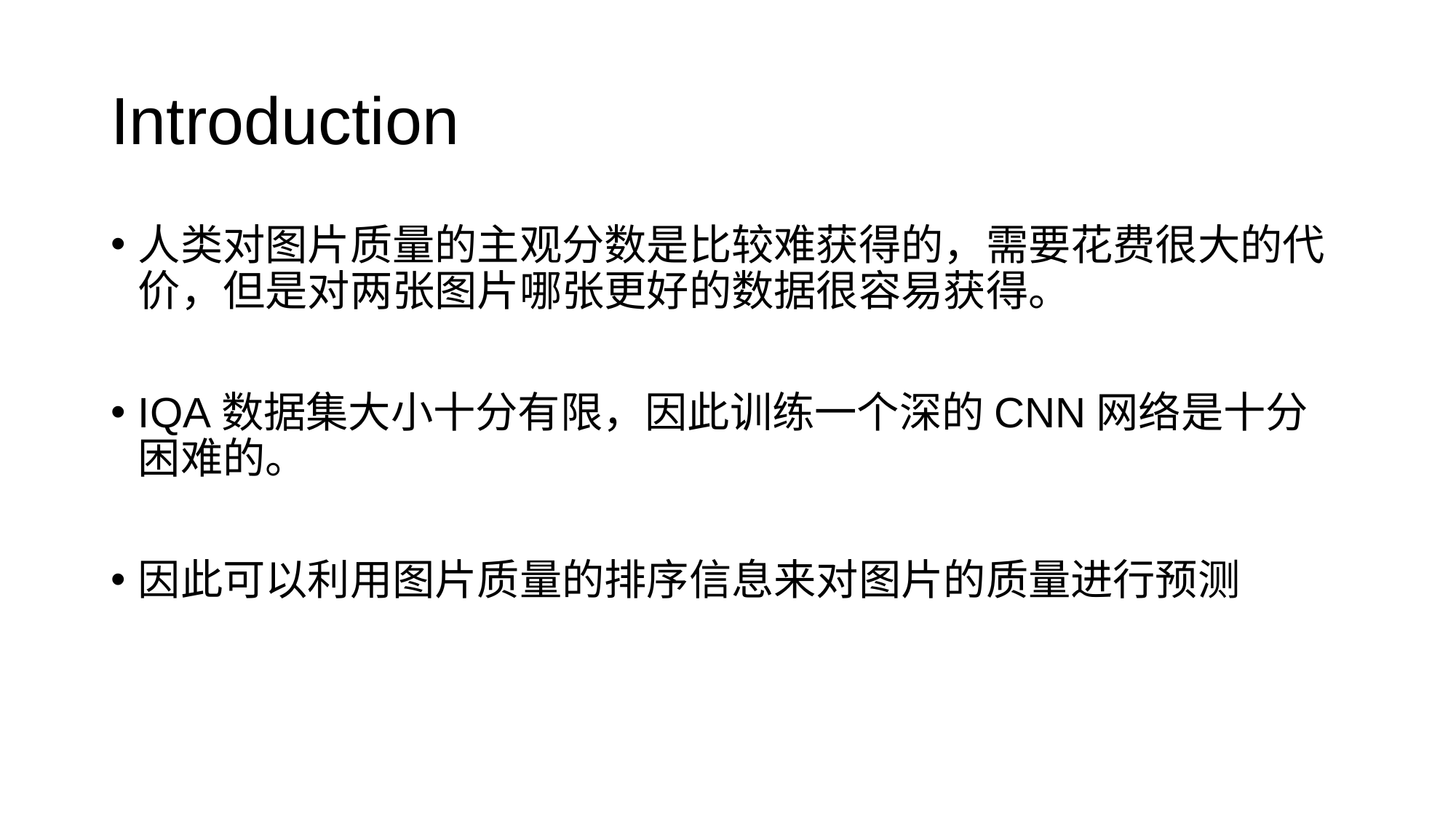

# Introduction
人类对图片质量的主观分数是比较难获得的，需要花费很大的代价，但是对两张图片哪张更好的数据很容易获得。

IQA数据集大小十分有限，因此训练一个深的CNN网络是十分困难的。

因此可以利用图片质量的排序信息来对图片的质量进行预测